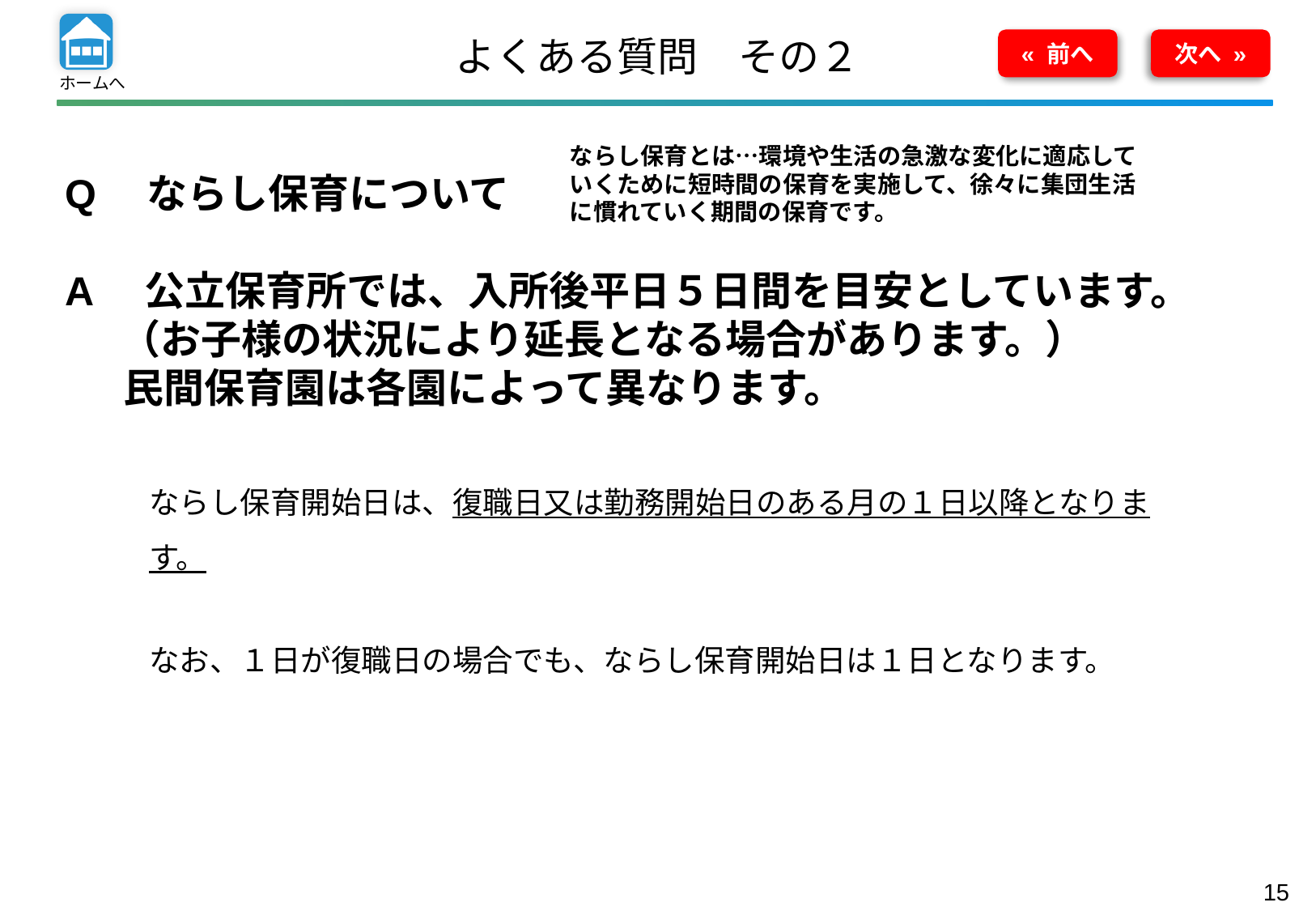

よくある質問　その２
« 前へ
次へ »
ならし保育とは…環境や生活の急激な変化に適応していくために短時間の保育を実施して、徐々に集団生活に慣れていく期間の保育です。
Q　ならし保育について

A　公立保育所では、入所後平日５日間を目安としています。
     （お子様の状況により延長となる場合があります。）
　  民間保育園は各園によって異なります。

ならし保育開始日は、復職日又は勤務開始日のある月の１日以降となります。

なお、１日が復職日の場合でも、ならし保育開始日は１日となります。